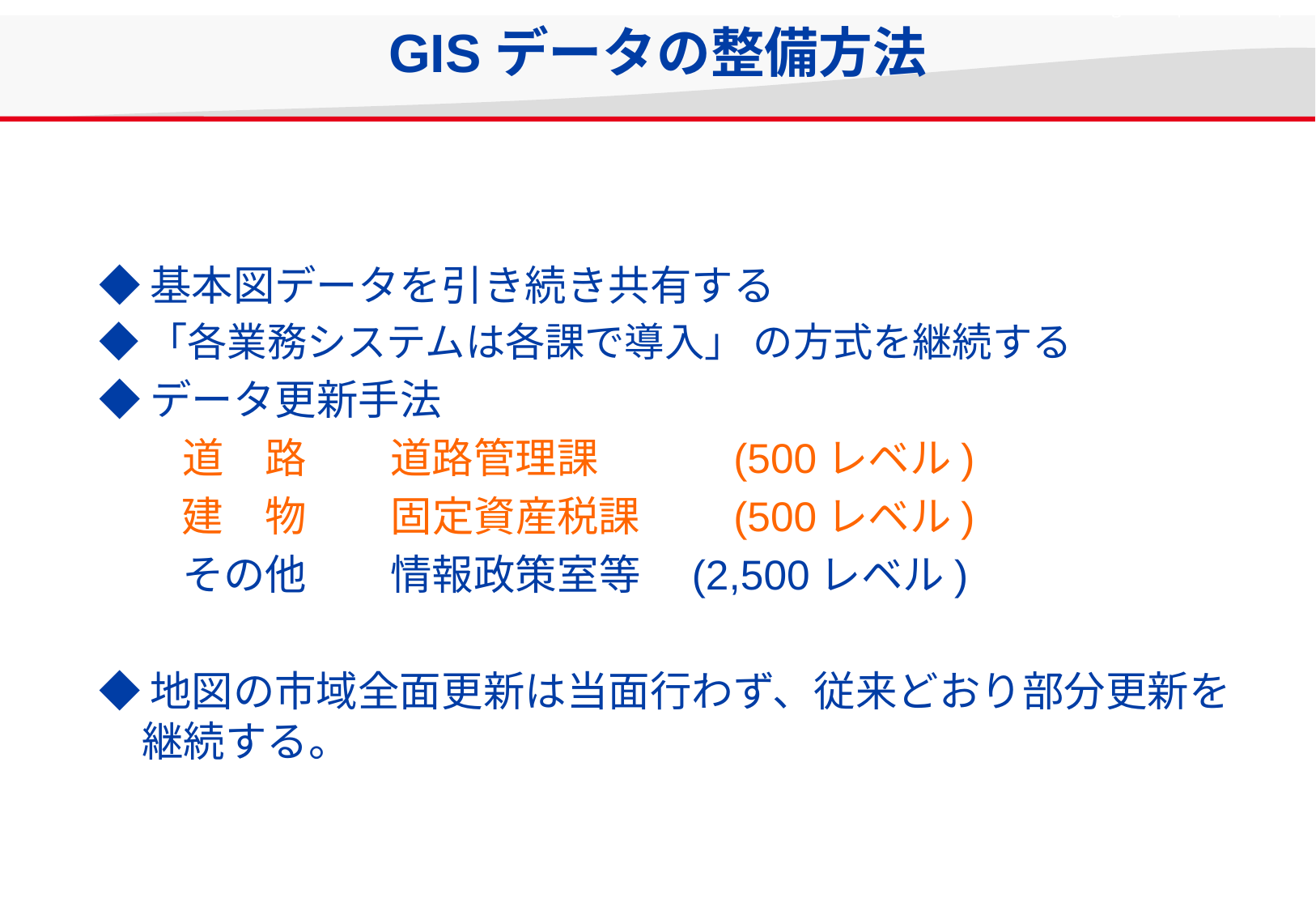

GISデータの整備方法
◆基本図データを引き続き共有する
◆「各業務システムは各課で導入」 の方式を継続する
◆データ更新手法
　　道　路　　道路管理課　　　(500レベル)
　　建　物　　固定資産税課　　(500レベル)
　　その他　　情報政策室等　(2,500レベル)

◆地図の市域全面更新は当面行わず、従来どおり部分更新を継続する。